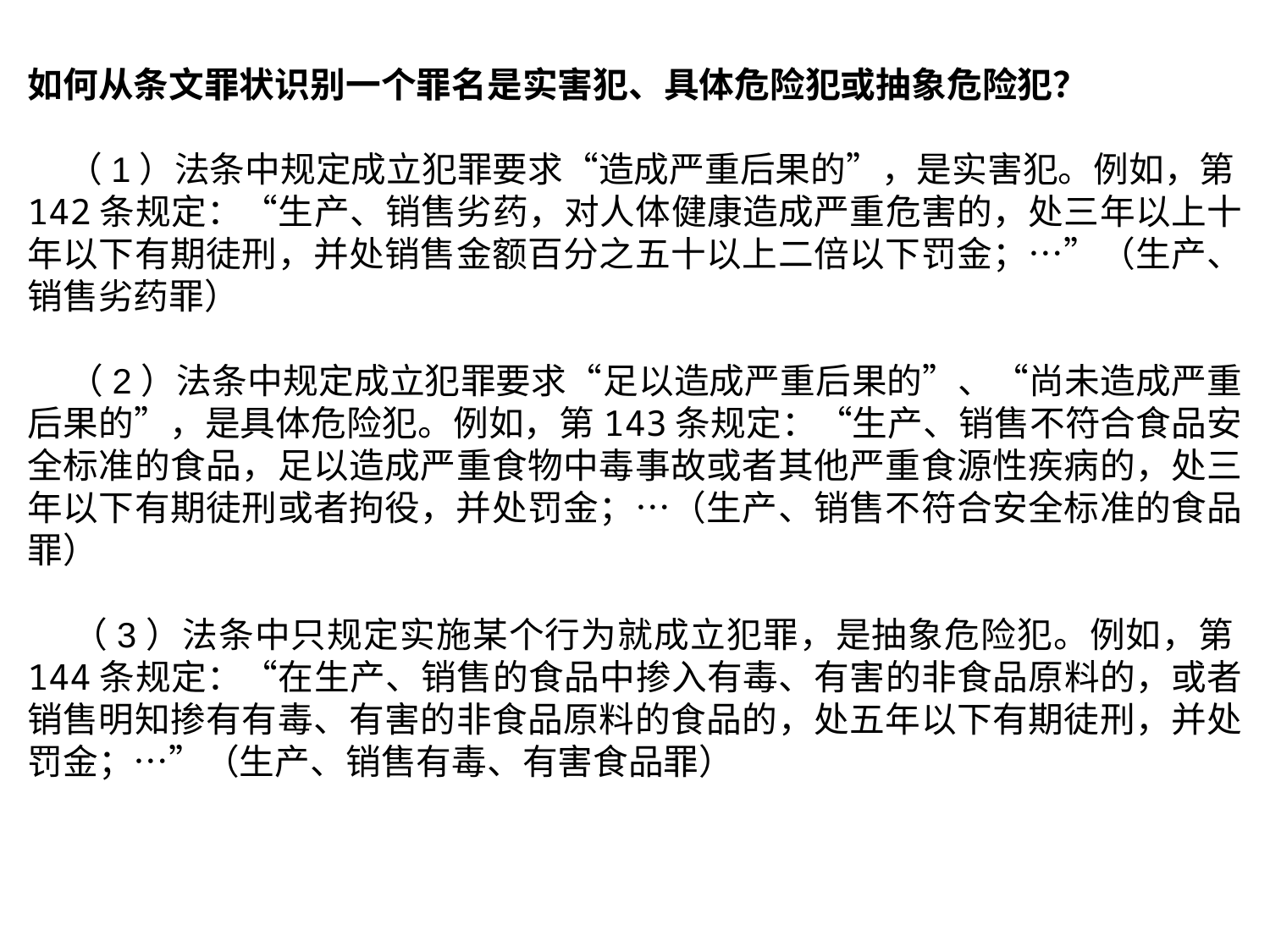

如何从条文罪状识别一个罪名是实害犯、具体危险犯或抽象危险犯？

    （1）法条中规定成立犯罪要求“造成严重后果的”，是实害犯。例如，第142条规定：“生产、销售劣药，对人体健康造成严重危害的，处三年以上十年以下有期徒刑，并处销售金额百分之五十以上二倍以下罚金；…”（生产、销售劣药罪）

    （2）法条中规定成立犯罪要求“足以造成严重后果的”、“尚未造成严重后果的”，是具体危险犯。例如，第143条规定：“生产、销售不符合食品安全标准的食品，足以造成严重食物中毒事故或者其他严重食源性疾病的，处三年以下有期徒刑或者拘役，并处罚金；…（生产、销售不符合安全标准的食品罪）

    （3）法条中只规定实施某个行为就成立犯罪，是抽象危险犯。例如，第144条规定：“在生产、销售的食品中掺入有毒、有害的非食品原料的，或者销售明知掺有有毒、有害的非食品原料的食品的，处五年以下有期徒刑，并处罚金；…”（生产、销售有毒、有害食品罪）